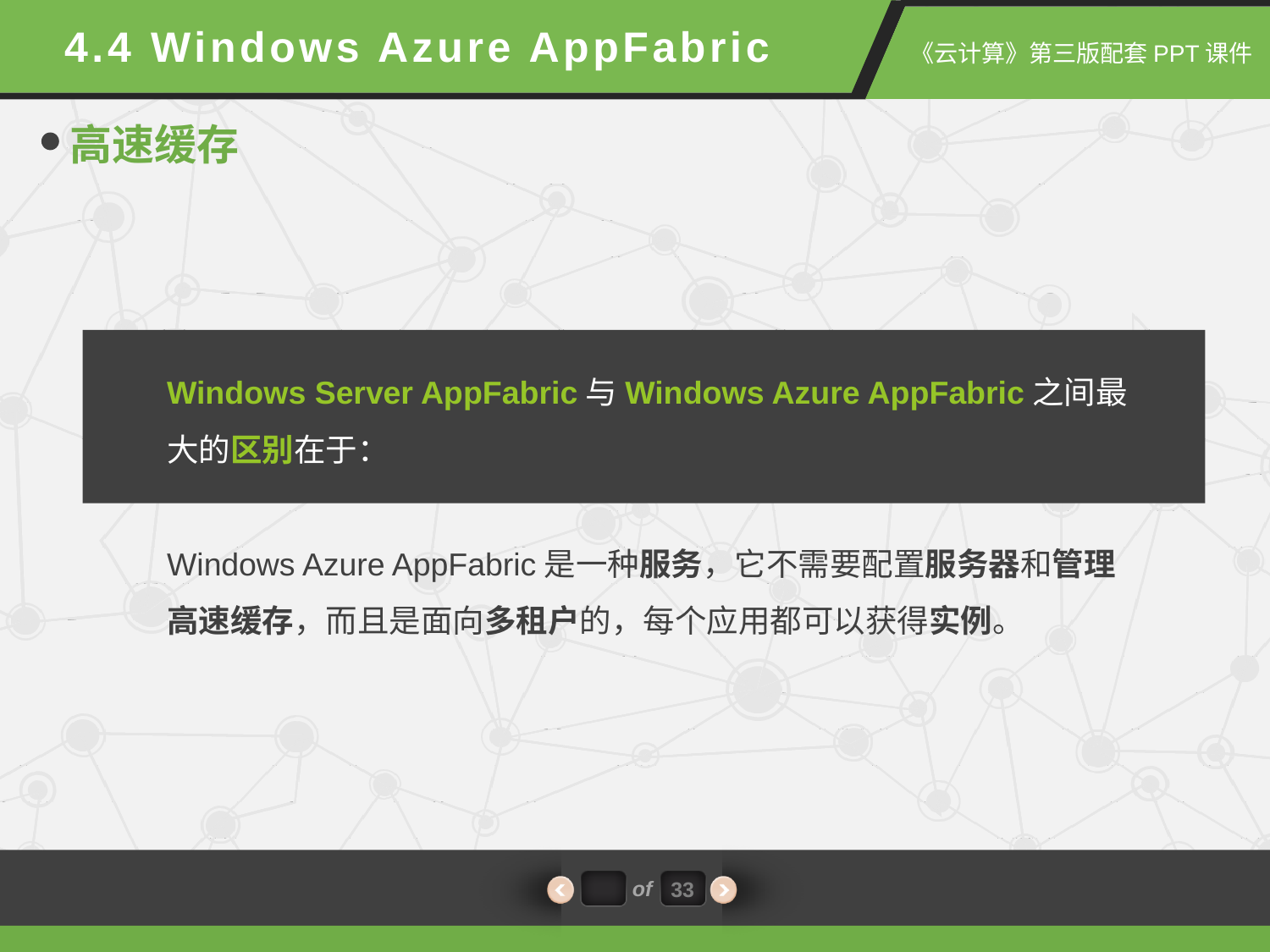

4.4 Windows Azure AppFabric
高速缓存

Windows Server AppFabric与Windows Azure AppFabric之间最大的区别在于：

Windows Azure AppFabric是一种服务，它不需要配置服务器和管理高速缓存，而且是面向多租户的，每个应用都可以获得实例。
20